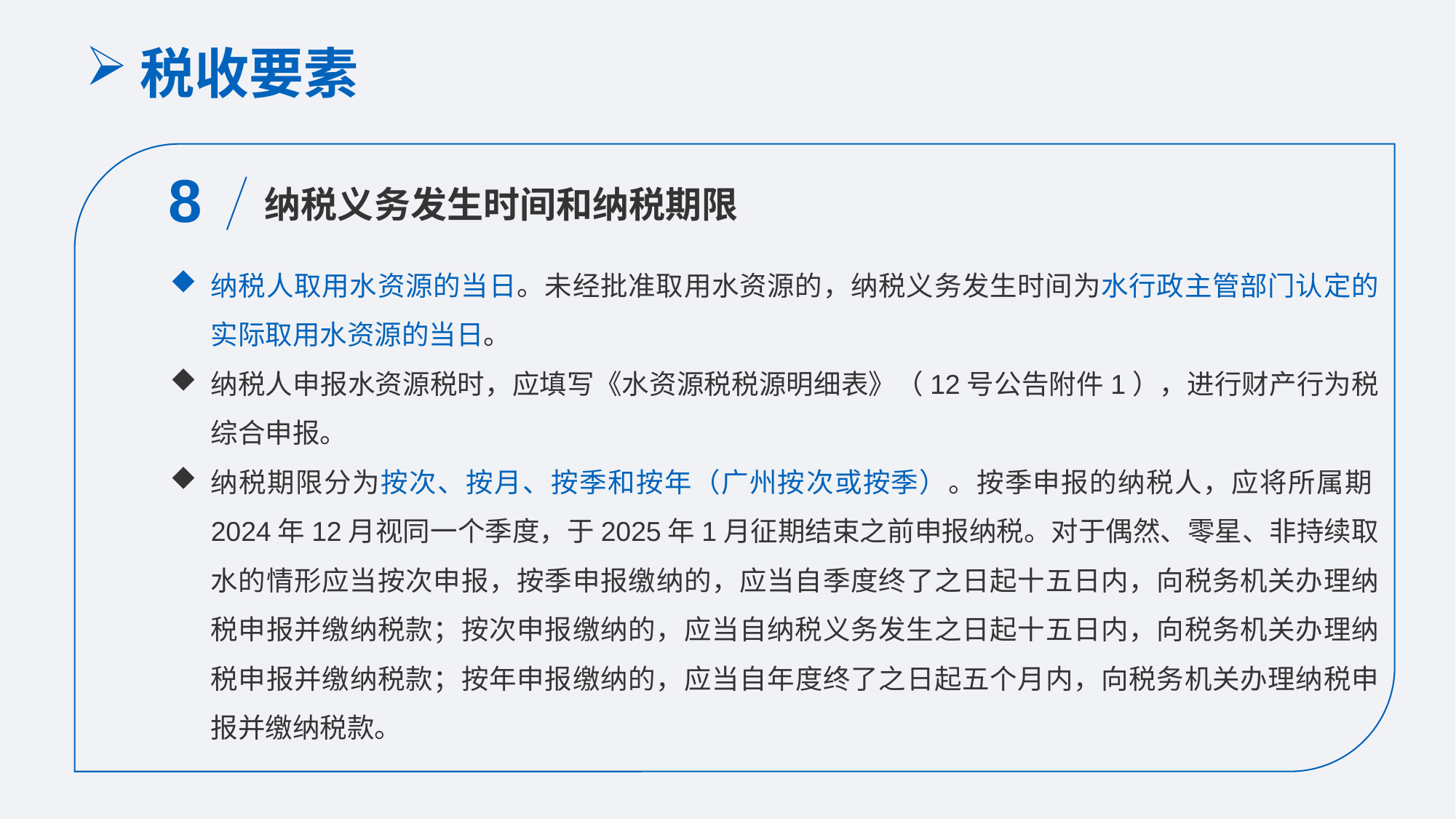

税收要素

8
纳税义务发生时间和纳税期限
纳税人取用水资源的当日。未经批准取用水资源的，纳税义务发生时间为水行政主管部门认定的实际取用水资源的当日。
纳税人申报水资源税时，应填写《水资源税税源明细表》（12号公告附件1），进行财产行为税综合申报。
纳税期限分为按次、按月、按季和按年（广州按次或按季）。按季申报的纳税人，应将所属期2024年12月视同一个季度，于2025年1月征期结束之前申报纳税。对于偶然、零星、非持续取水的情形应当按次申报，按季申报缴纳的，应当自季度终了之日起十五日内，向税务机关办理纳税申报并缴纳税款；按次申报缴纳的，应当自纳税义务发生之日起十五日内，向税务机关办理纳税申报并缴纳税款；按年申报缴纳的，应当自年度终了之日起五个月内，向税务机关办理纳税申报并缴纳税款。